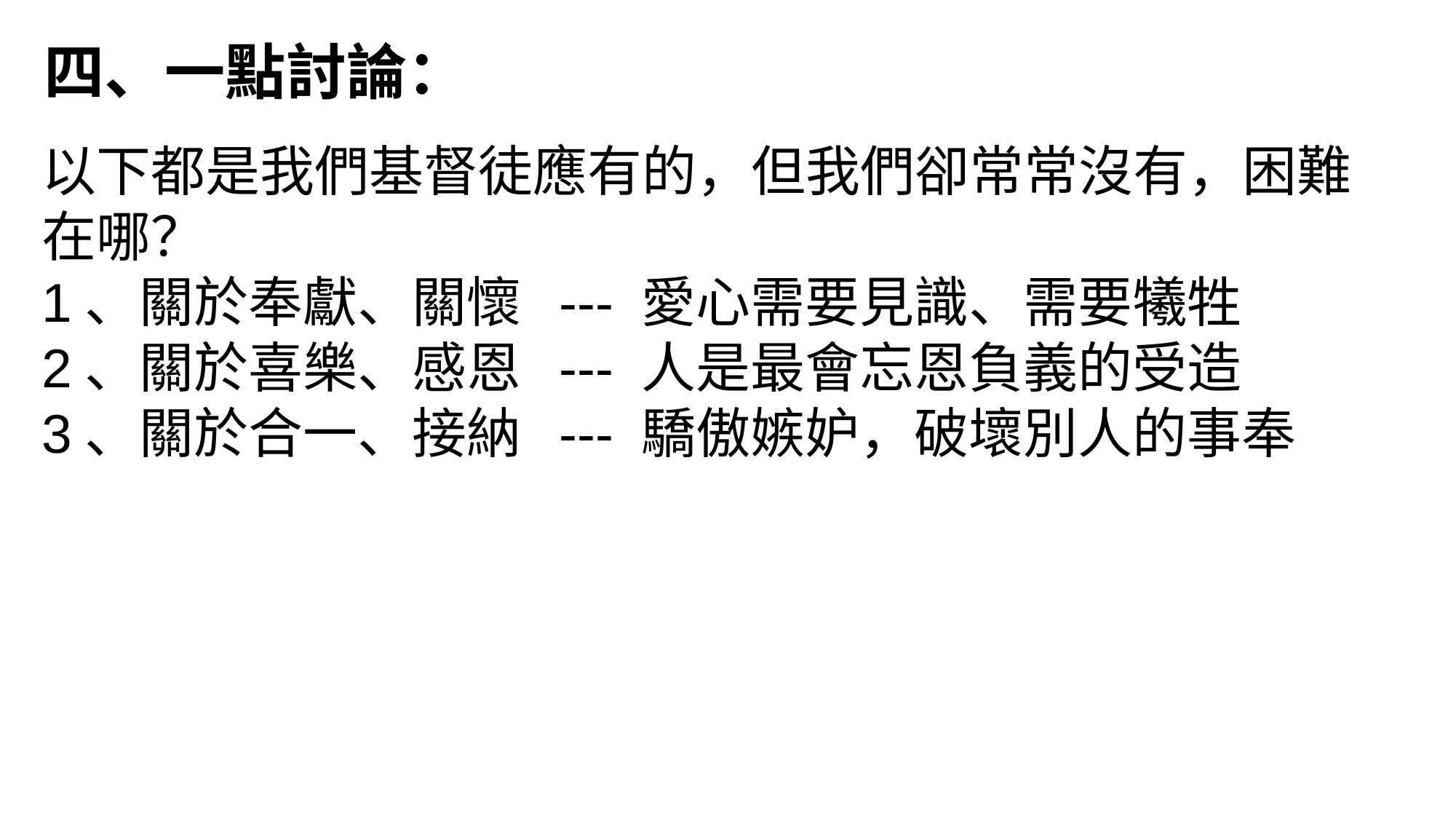

四、一點討論：
以下都是我們基督徒應有的，但我們卻常常沒有，困難在哪？
1、關於奉獻、關懷  --- 愛心需要見識、需要犧牲
2、關於喜樂、感恩  --- 人是最會忘恩負義的受造
3、關於合一、接納  --- 驕傲嫉妒，破壞別人的事奉